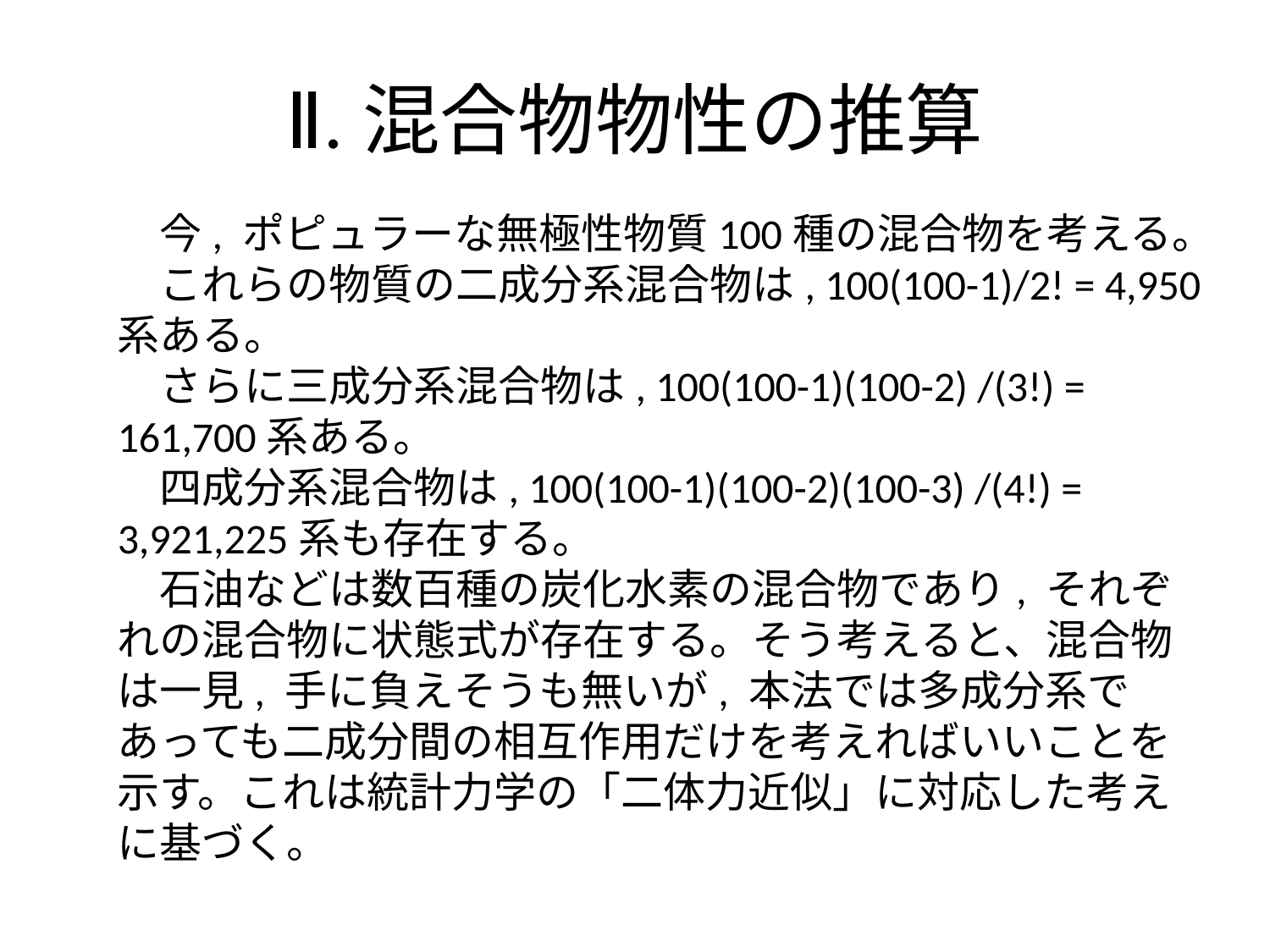

# Ⅱ.混合物物性の推算
　今, ポピュラーな無極性物質100種の混合物を考える。
　これらの物質の二成分系混合物は, 100(100-1)/2! = 4,950系ある。
　さらに三成分系混合物は, 100(100-1)(100-2) /(3!) = 161,700系ある。
　四成分系混合物は, 100(100-1)(100-2)(100-3) /(4!) = 3,921,225系も存在する。
　石油などは数百種の炭化水素の混合物であり, それぞれの混合物に状態式が存在する。そう考えると、混合物 は一見, 手に負えそうも無いが, 本法では多成分系であっても二成分間の相互作用だけを考えればいいことを示す。これは統計力学の「二体力近似」に対応した考えに基づく。